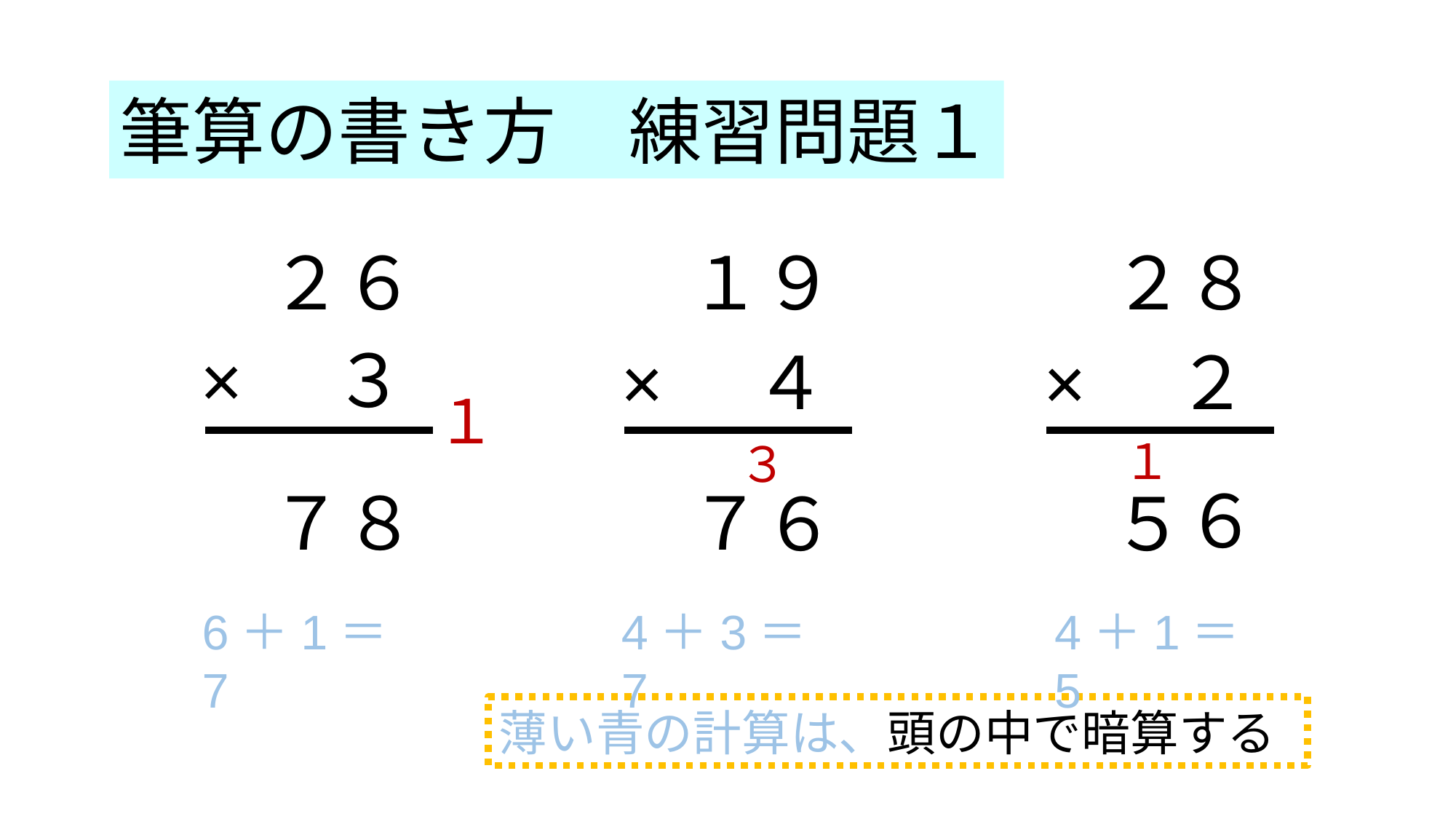

筆算の書き方　練習問題１
２６
１９
２８
×　３
×　４
×　２
１
１
３
６
７
７
８
６
５
6＋1＝7
4＋3＝7
4＋1＝5
薄い青の計算は、頭の中で暗算する